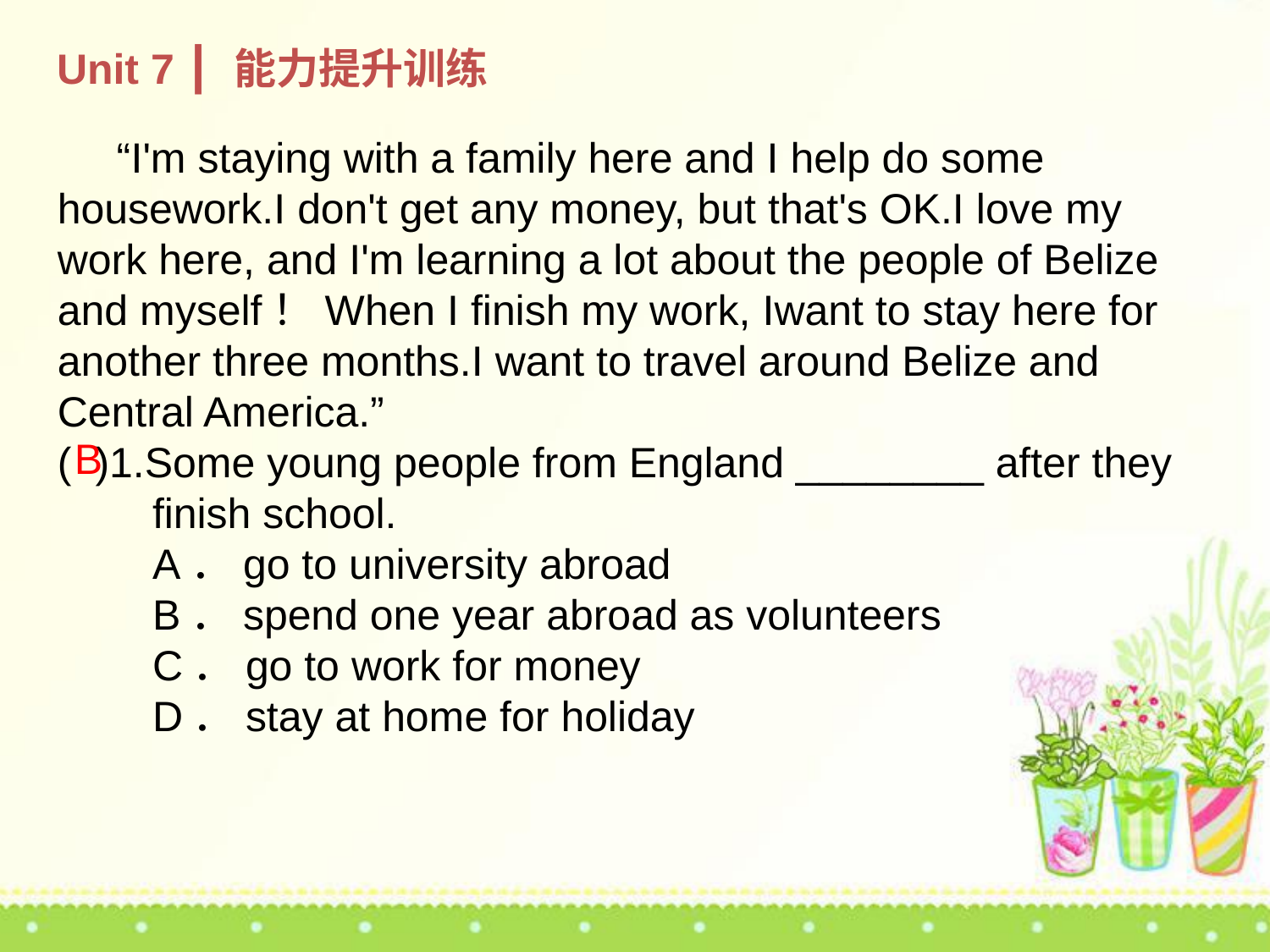

Unit 7 ┃ 能力提升训练
     “I'm staying with a family here and I help do some housework.I don't get any money, but that's OK.I love my work here, and I'm learning a lot about the people of Belize and myself！When I finish my work, Iwant to stay here for another three months.I want to travel around Belize and Central America.”
(  )1.Some young people from England ________ after they
        finish school.
        A．go to university abroad
        B．spend one year abroad as volunteers
        C．go to work for money
        D．stay at home for holiday

B